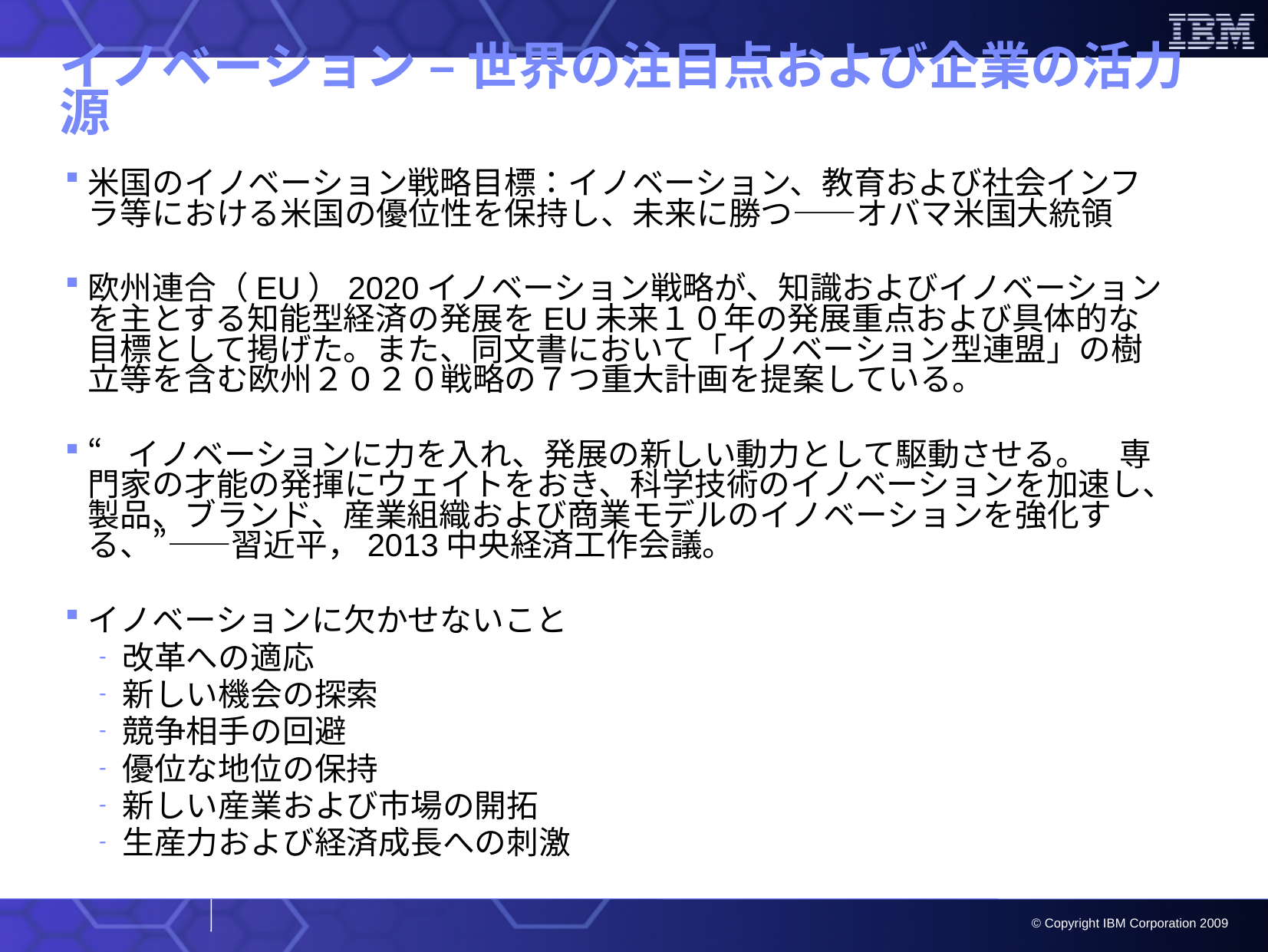

# イノベーション – 世界の注目点および企業の活力源
米国のイノベーション戦略目標：イノベーション、教育および社会インフラ等における米国の優位性を保持し、未来に勝つ——オバマ米国大統領

欧州連合（EU）2020イノベーション戦略が、知識およびイノベーションを主とする知能型経済の発展をEU未来１０年の発展重点および具体的な目標として掲げた。また、同文書において「イノベーション型連盟」の樹立等を含む欧州２０２０戦略の７つ重大計画を提案している。

“イノベーションに力を入れ、発展の新しい動力として駆動させる。　専門家の才能の発揮にウェイトをおき、科学技術のイノベーションを加速し、製品、ブランド、産業組織および商業モデルのイノベーションを強化する、”——習近平，2013中央経済工作会議。

イノベーションに欠かせないこと
改革への適応
新しい機会の探索
競争相手の回避
優位な地位の保持
新しい産業および市場の開拓
生産力および経済成長への刺激